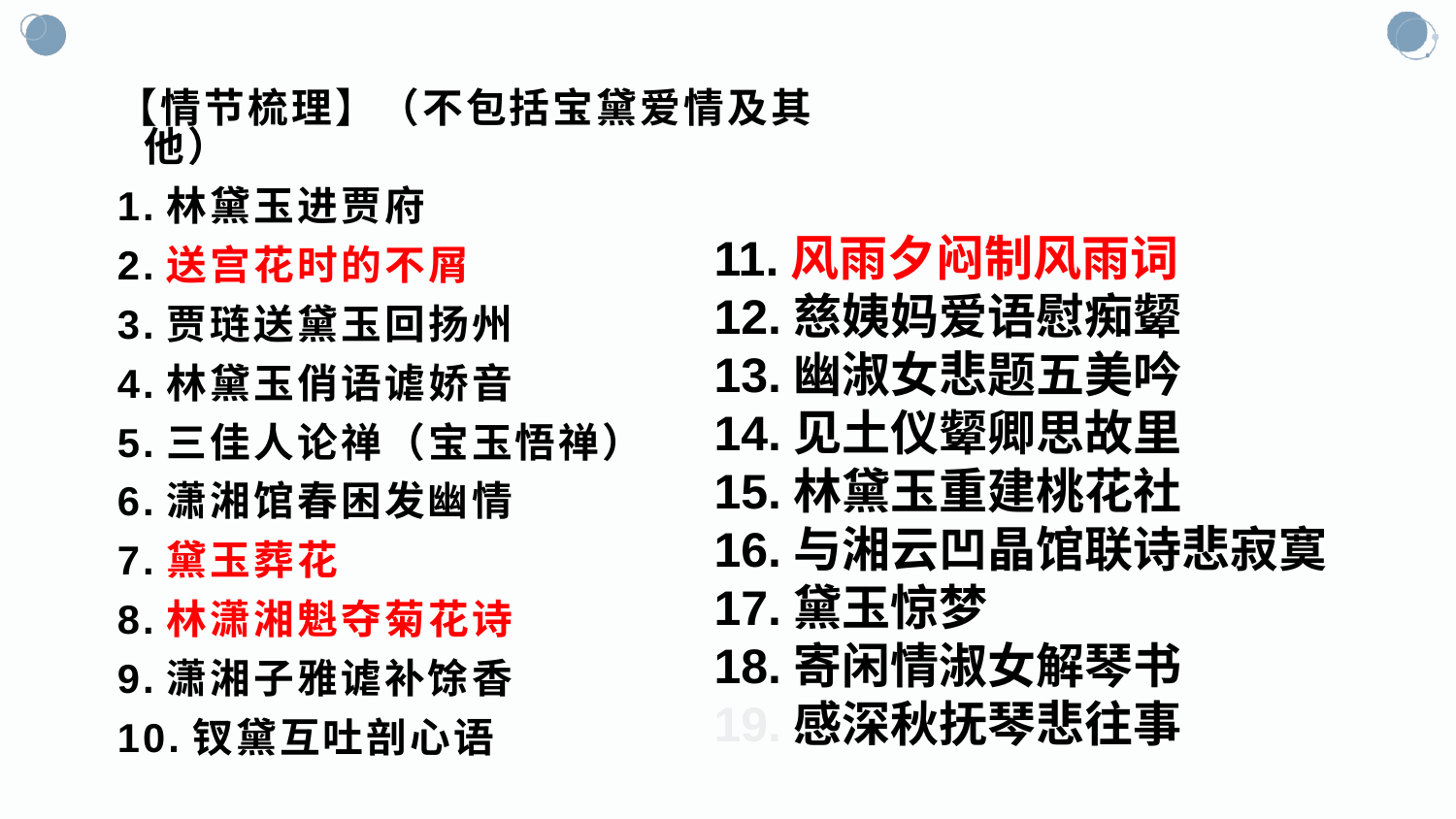

【情节梳理】（不包括宝黛爱情及其他）
1.林黛玉进贾府
2.送宫花时的不屑
3.贾琏送黛玉回扬州
4.林黛玉俏语谑娇音
5.三佳人论禅（宝玉悟禅）
6.潇湘馆春困发幽情
7.黛玉葬花
8.林潇湘魁夺菊花诗
9.潇湘子雅谑补馀香
10.钗黛互吐剖心语
#
11.风雨夕闷制风雨词
12.慈姨妈爱语慰痴颦
13.幽淑女悲题五美吟
14.见土仪颦卿思故里
15.林黛玉重建桃花社
16.与湘云凹晶馆联诗悲寂寞
17.黛玉惊梦
18.寄闲情淑女解琴书
19.感深秋抚琴悲往事